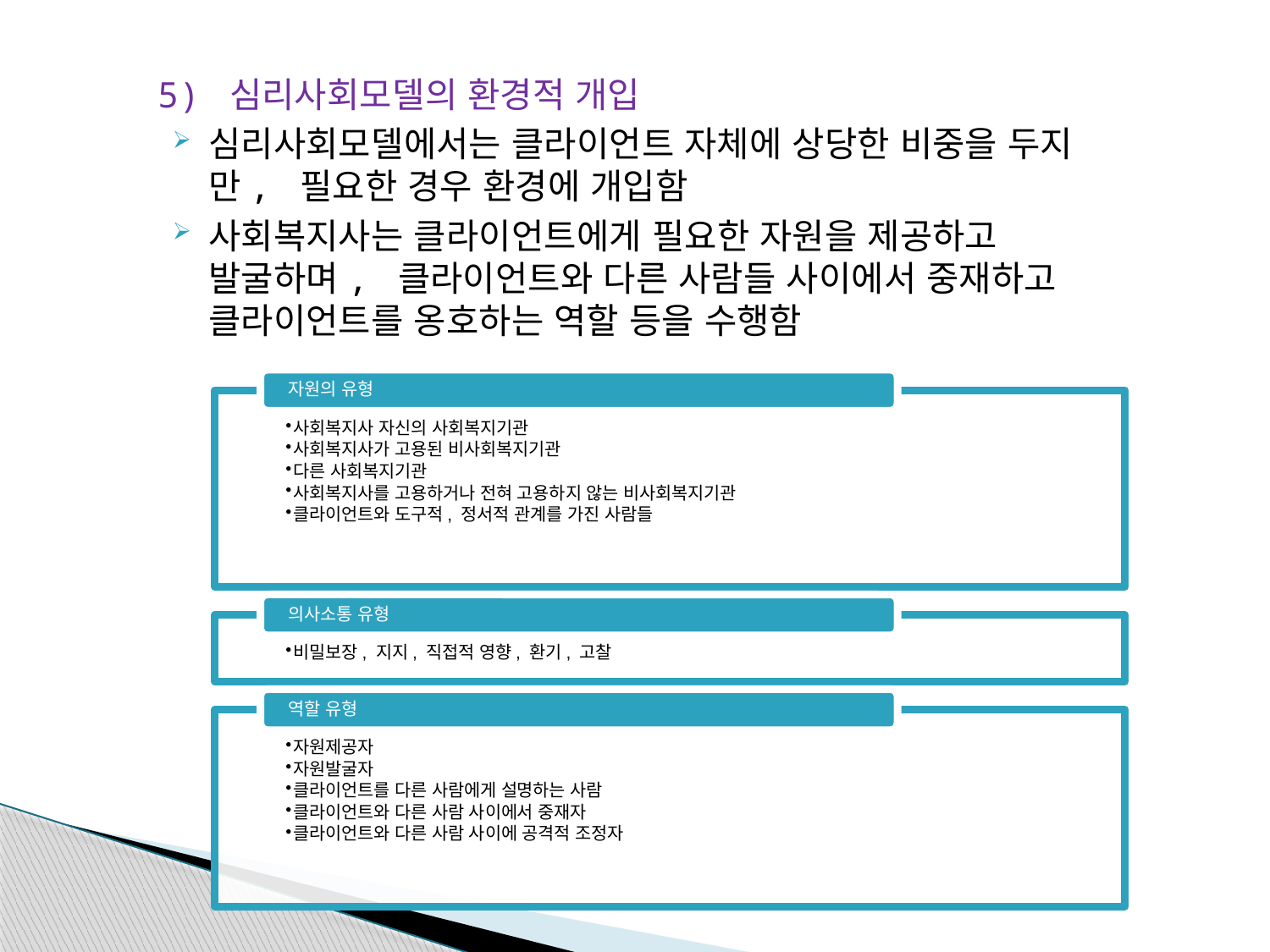

5) 심리사회모델의 환경적 개입
심리사회모델에서는 클라이언트 자체에 상당한 비중을 두지만, 필요한 경우 환경에 개입함
사회복지사는 클라이언트에게 필요한 자원을 제공하고 발굴하며, 클라이언트와 다른 사람들 사이에서 중재하고 클라이언트를 옹호하는 역할 등을 수행함

사회복지사 자신의 사회복지기관
사회복지사가 고용된 비사회복지기관
다른 사회복지기관
사회복지사를 고용하거나 전혀 고용하지 않는 비사회복지기관
클라이언트와 도구적, 정서적 관계를 가진 사람들
자원의 유형
비밀보장, 지지, 직접적 영향, 환기, 고찰
의사소통 유형
자원제공자
자원발굴자
클라이언트를 다른 사람에게 설명하는 사람
클라이언트와 다른 사람 사이에서 중재자
클라이언트와 다른 사람 사이에 공격적 조정자
역할 유형